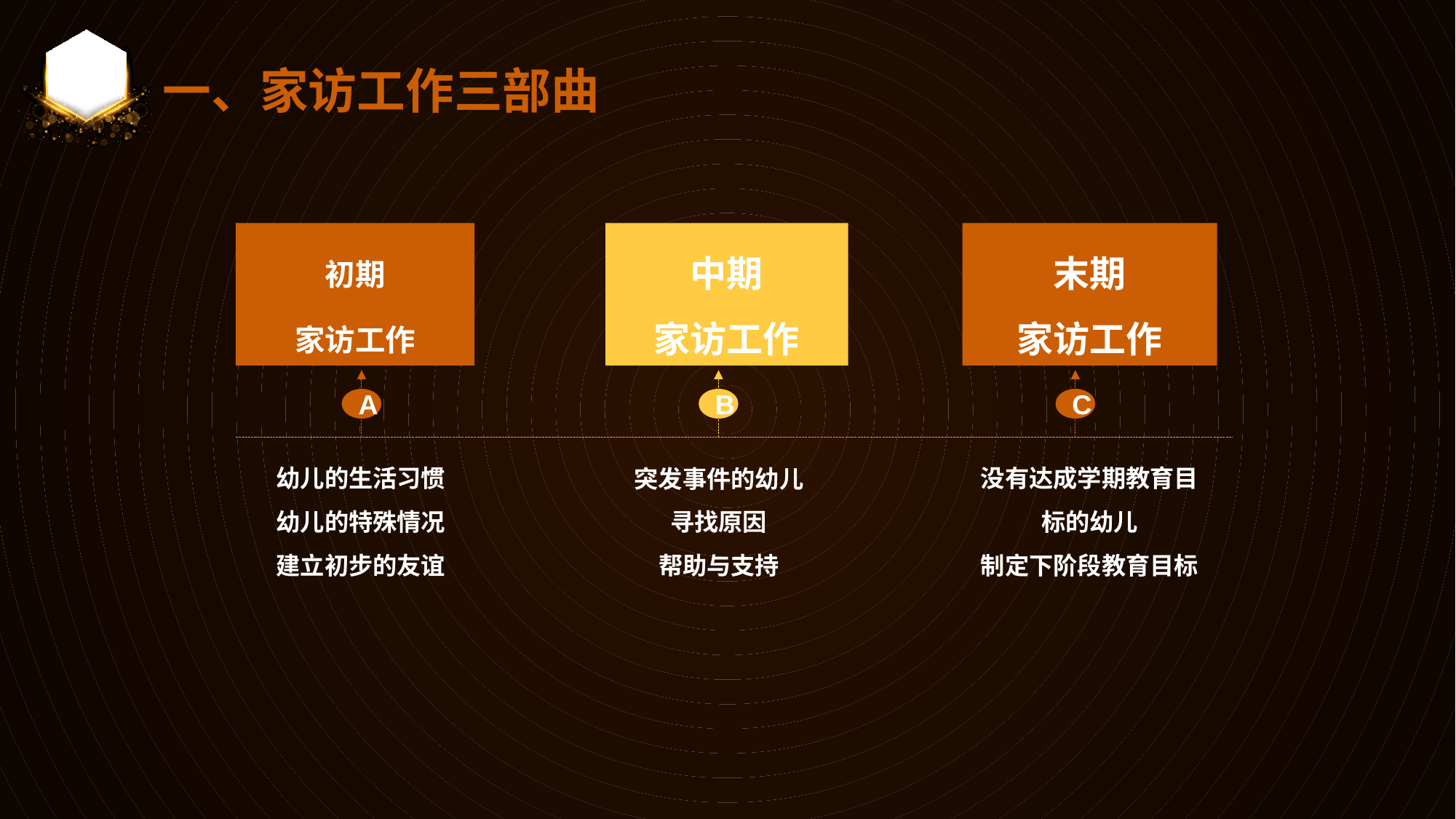

一、家访工作三部曲
初期
家访工作
中期
家访工作
末期
家访工作
A
B
C
幼儿的生活习惯
幼儿的特殊情况
建立初步的友谊
没有达成学期教育目标的幼儿
制定下阶段教育目标
突发事件的幼儿
寻找原因
帮助与支持